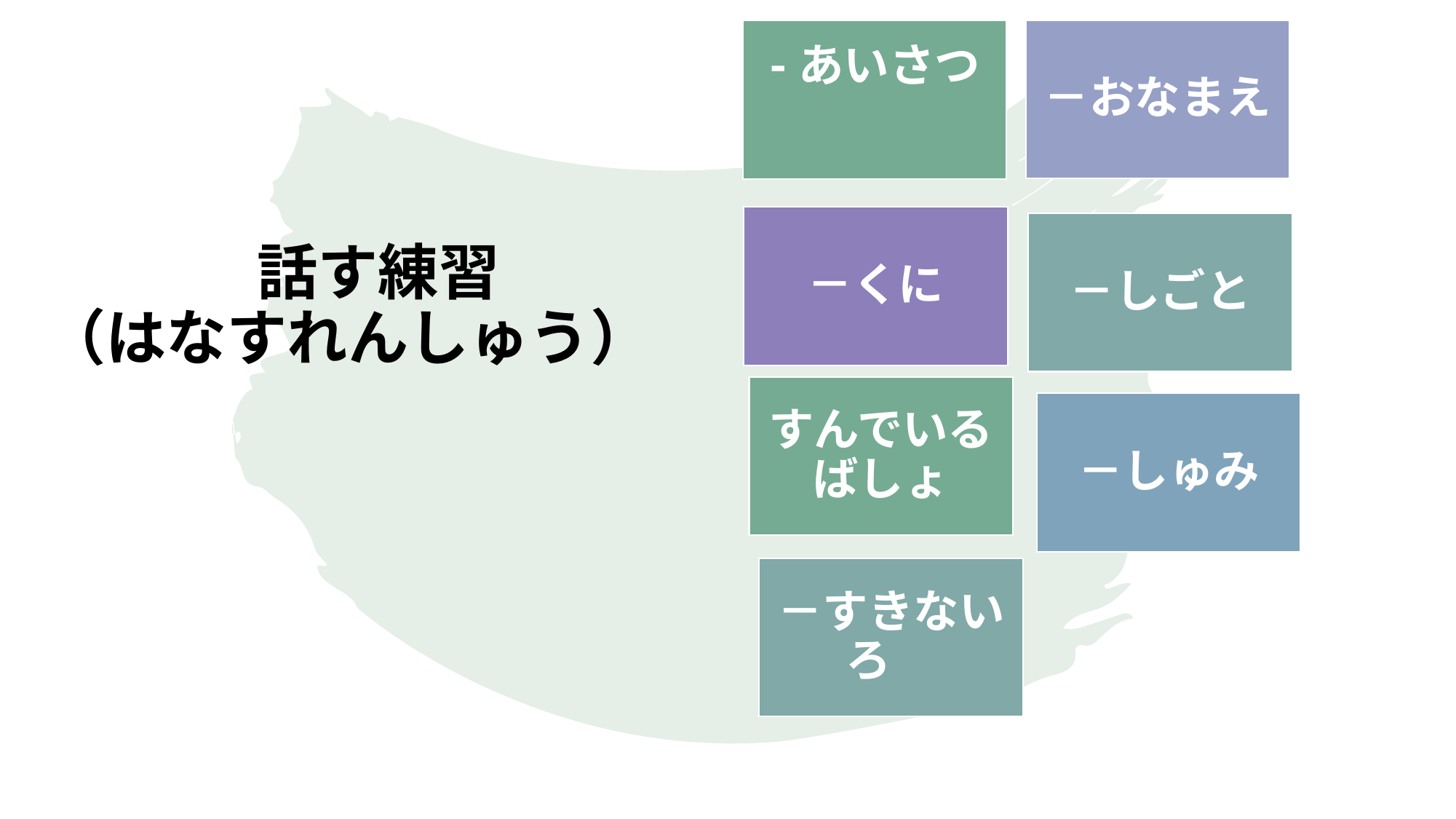

# 話す練習 （はなすれんしゅう）
-あいさつ

－すきないろ
－しゅみ
－おなまえ
－くに
すんでいるばしょ
－しごと